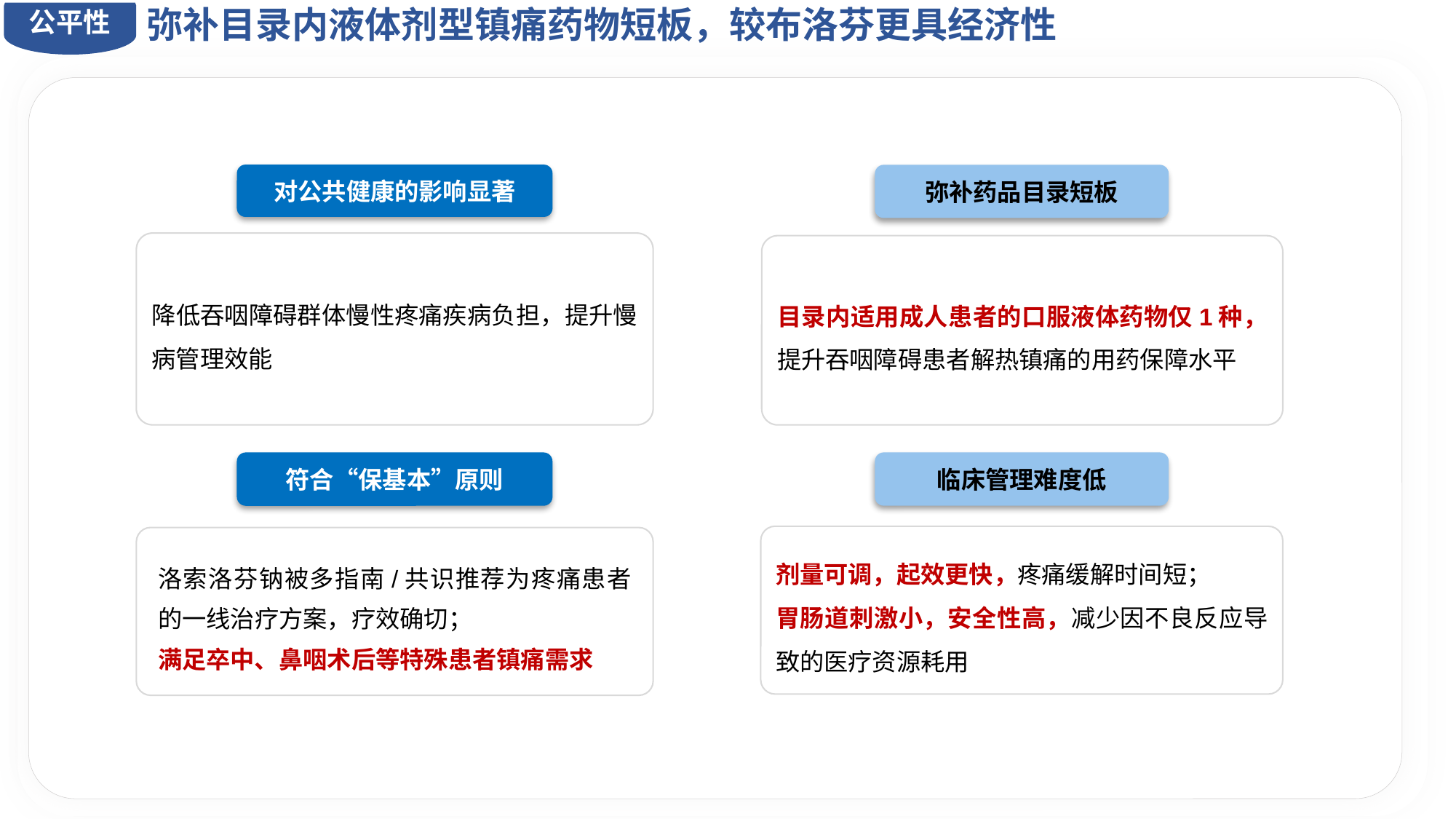

公平性
弥补目录内液体剂型镇痛药物短板，较布洛芬更具经济性

对公共健康的影响显著
弥补药品目录短板
降低吞咽障碍群体慢性疼痛疾病负担，提升慢病管理效能
目录内适用成人患者的口服液体药物仅1种，提升吞咽障碍患者解热镇痛的用药保障水平
符合“保基本”原则
临床管理难度低
剂量可调，起效更快，疼痛缓解时间短；
胃肠道刺激小，安全性高，减少因不良反应导致的医疗资源耗用

洛索洛芬钠被多指南/共识推荐为疼痛患者的一线治疗方案，疗效确切；
满足卒中、鼻咽术后等特殊患者镇痛需求